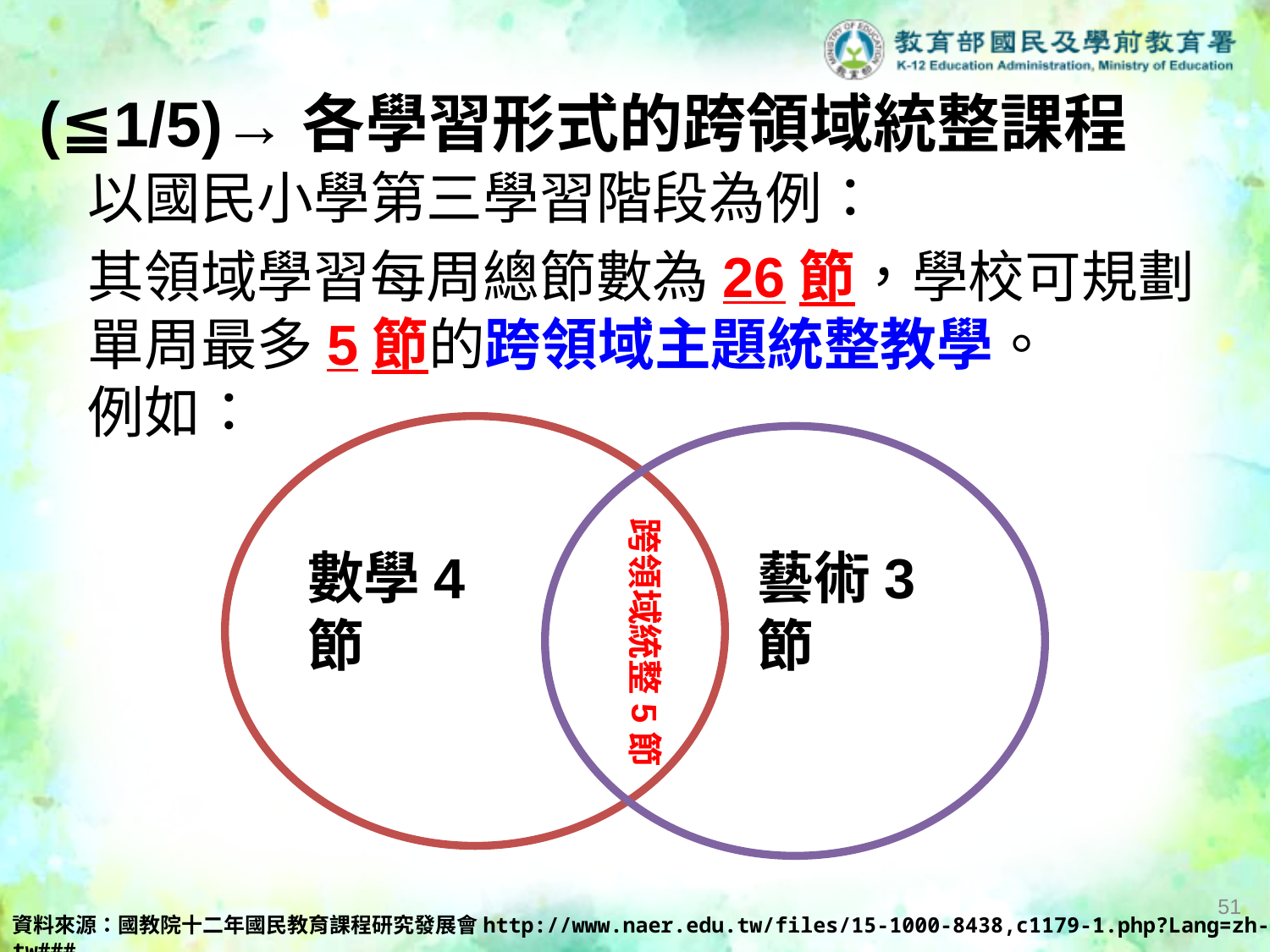

(≦1/5)→各學習形式的跨領域統整課程
以國民小學第三學習階段為例：
其領域學習每周總節數為26節，學校可規劃單周最多5節的跨領域主題統整教學。
例如：

跨領域統整5節
藝術3節
數學4節
51
資料來源：國教院十二年國民教育課程研究發展會http://www.naer.edu.tw/files/15-1000-8438,c1179-1.php?Lang=zh-tw###